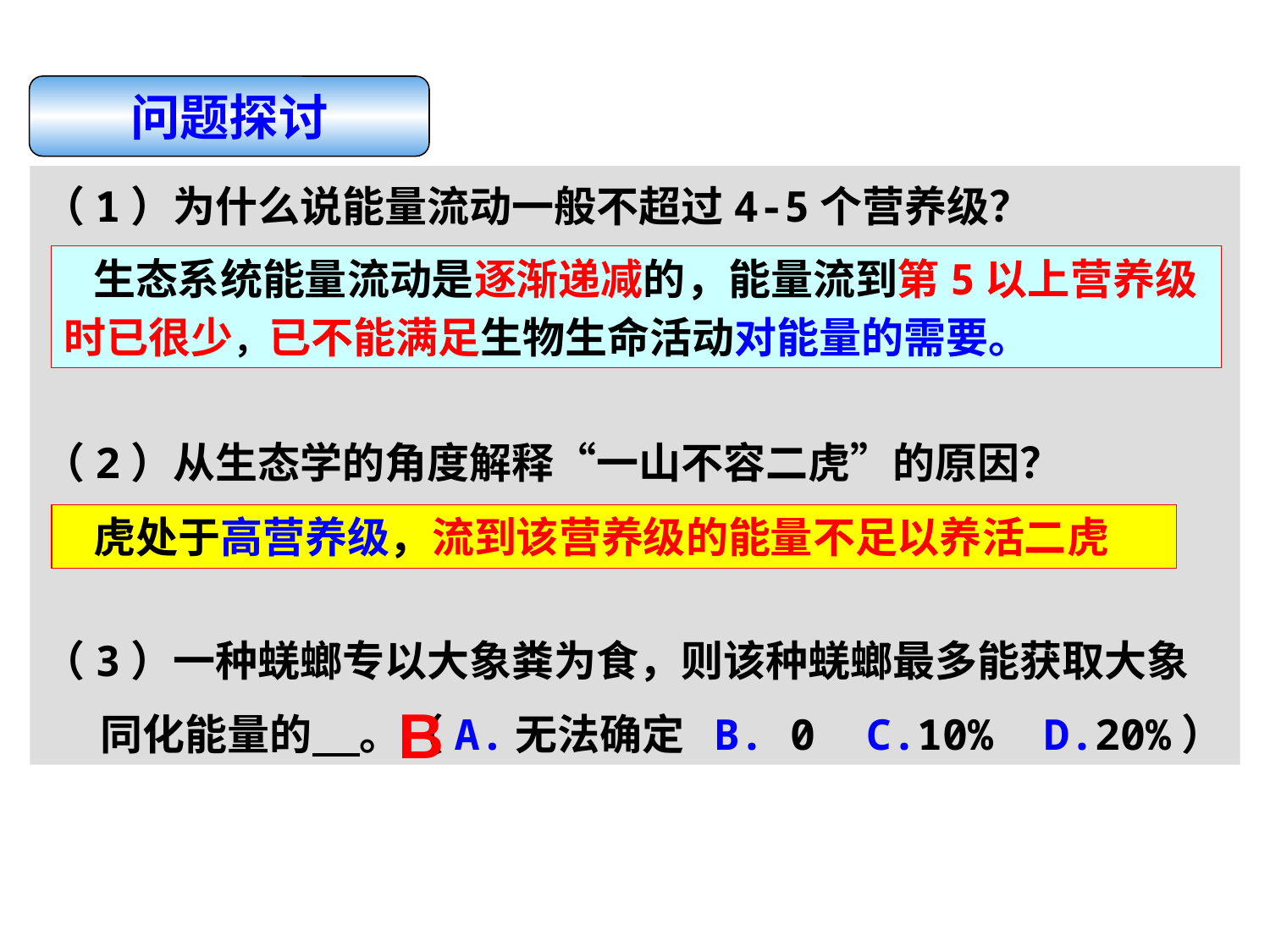

问题探讨
（1）为什么说能量流动一般不超过4-5个营养级？

（2）从生态学的角度解释“一山不容二虎”的原因？

（3）一种蜣螂专以大象粪为食，则该种蜣螂最多能获取大象
     同化能量的     。（A.无法确定  B. 0  C.10%  D.20%）
  生态系统能量流动是逐渐递减的，能量流到第5以上营养级
时已很少，已不能满足生物生命活动对能量的需要。
  虎处于高营养级，流到该营养级的能量不足以养活二虎
B